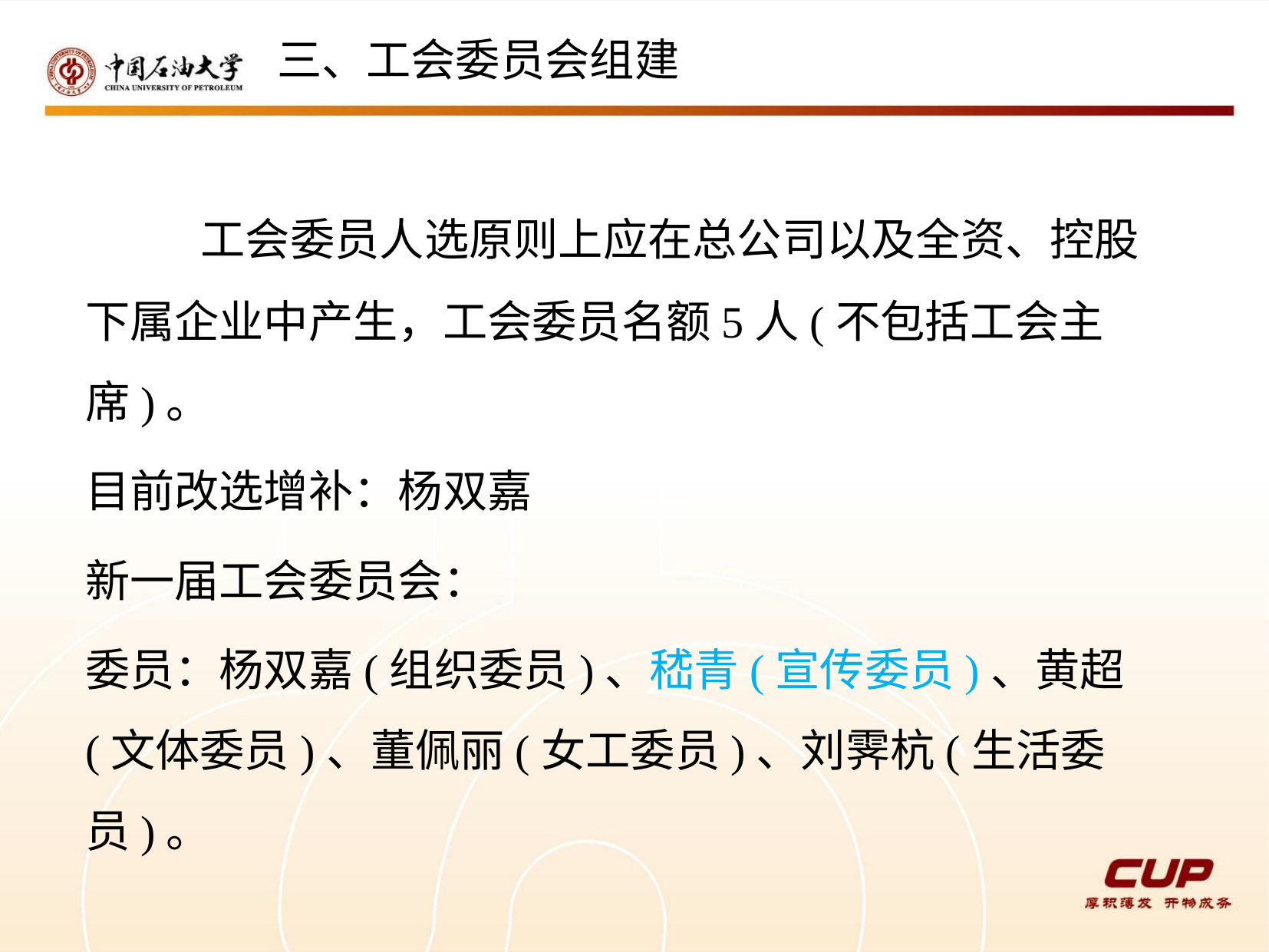

三、工会委员会组建
#
         工会委员人选原则上应在总公司以及全资、控股下属企业中产生，工会委员名额5人(不包括工会主席)。
目前改选增补：杨双嘉
新一届工会委员会：
委员：杨双嘉(组织委员)、嵇青(宣传委员)、黄超 (文体委员)、董佩丽(女工委员)、刘霁杭(生活委员)。